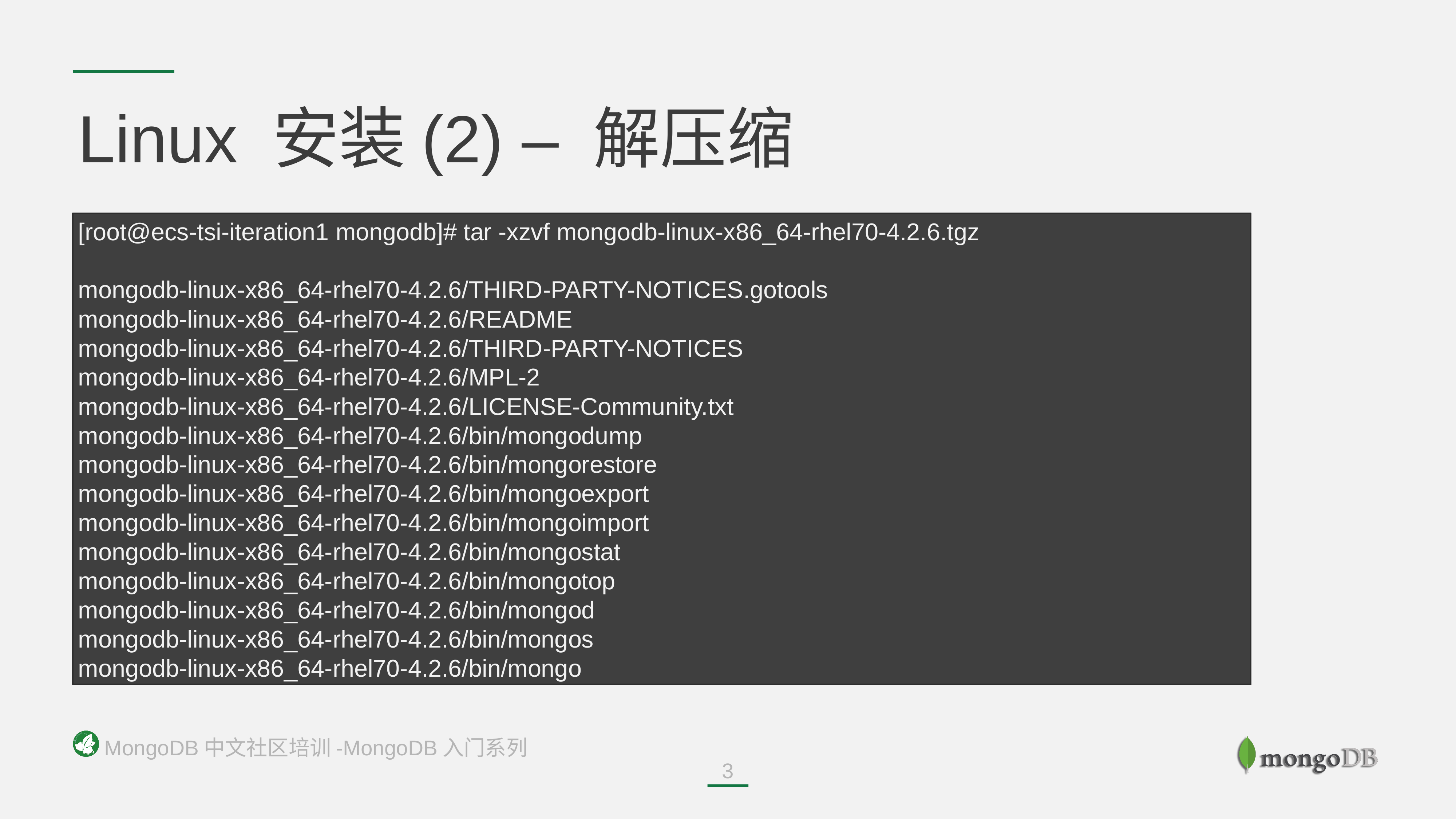

# Linux 安装(2) – 解压缩
[root@ecs-tsi-iteration1 mongodb]# tar -xzvf mongodb-linux-x86_64-rhel70-4.2.6.tgz

mongodb-linux-x86_64-rhel70-4.2.6/THIRD-PARTY-NOTICES.gotools
mongodb-linux-x86_64-rhel70-4.2.6/README
mongodb-linux-x86_64-rhel70-4.2.6/THIRD-PARTY-NOTICES
mongodb-linux-x86_64-rhel70-4.2.6/MPL-2
mongodb-linux-x86_64-rhel70-4.2.6/LICENSE-Community.txt
mongodb-linux-x86_64-rhel70-4.2.6/bin/mongodump
mongodb-linux-x86_64-rhel70-4.2.6/bin/mongorestore
mongodb-linux-x86_64-rhel70-4.2.6/bin/mongoexport
mongodb-linux-x86_64-rhel70-4.2.6/bin/mongoimport
mongodb-linux-x86_64-rhel70-4.2.6/bin/mongostat
mongodb-linux-x86_64-rhel70-4.2.6/bin/mongotop
mongodb-linux-x86_64-rhel70-4.2.6/bin/mongod
mongodb-linux-x86_64-rhel70-4.2.6/bin/mongos
mongodb-linux-x86_64-rhel70-4.2.6/bin/mongo